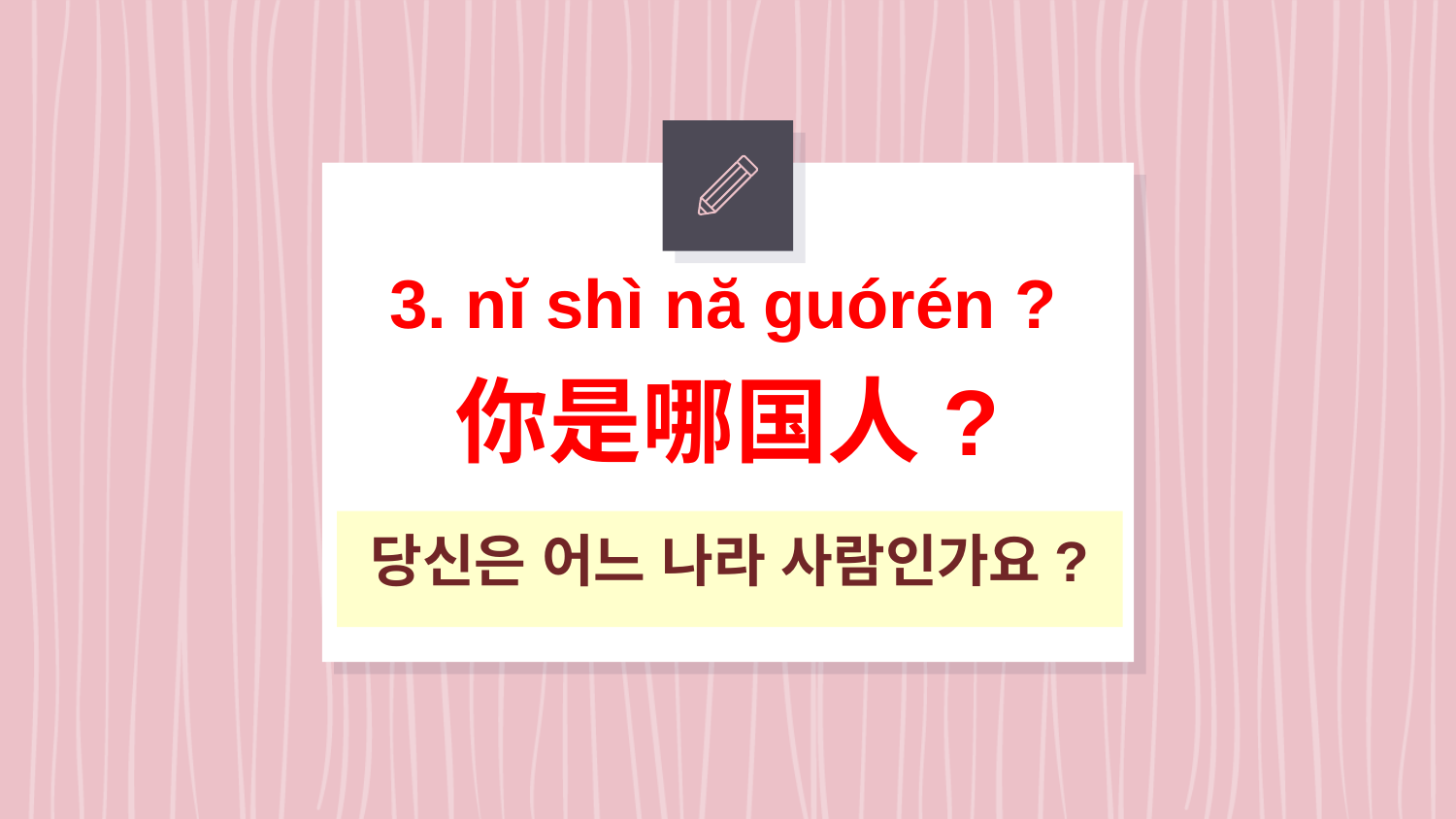

3. nĭ shì nă guórén ?
# 你是哪国人?
당신은 어느 나라 사람인가요?